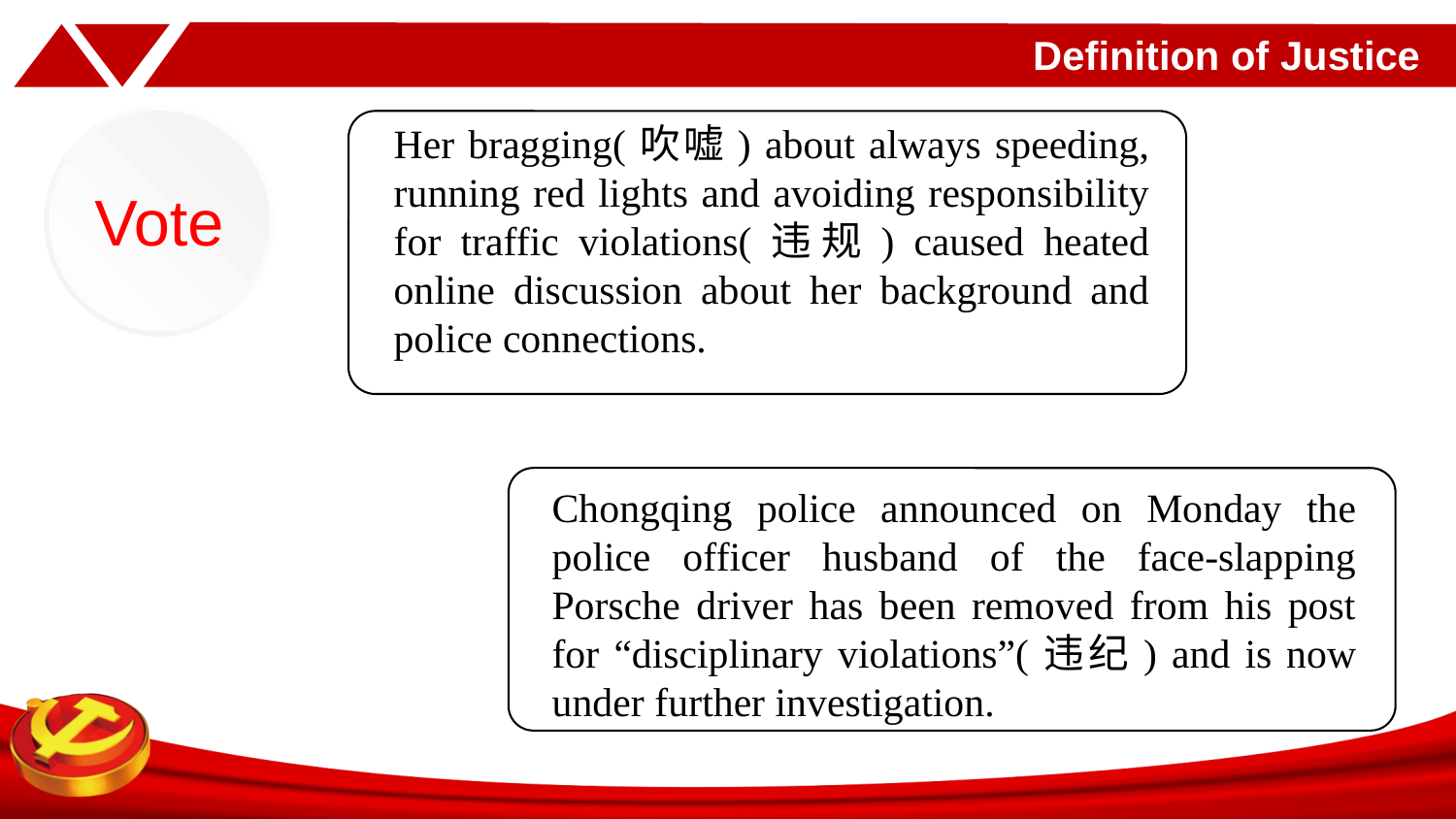

# Definition of Justice

Her bragging(吹嘘) about always speeding, running red lights and avoiding responsibility for traffic violations(违规) caused heated online discussion about her background and police connections.

Vote

Chongqing police announced on Monday the police officer husband of the face-slapping Porsche driver has been removed from his post for “disciplinary violations”(违纪) and is now under further investigation.